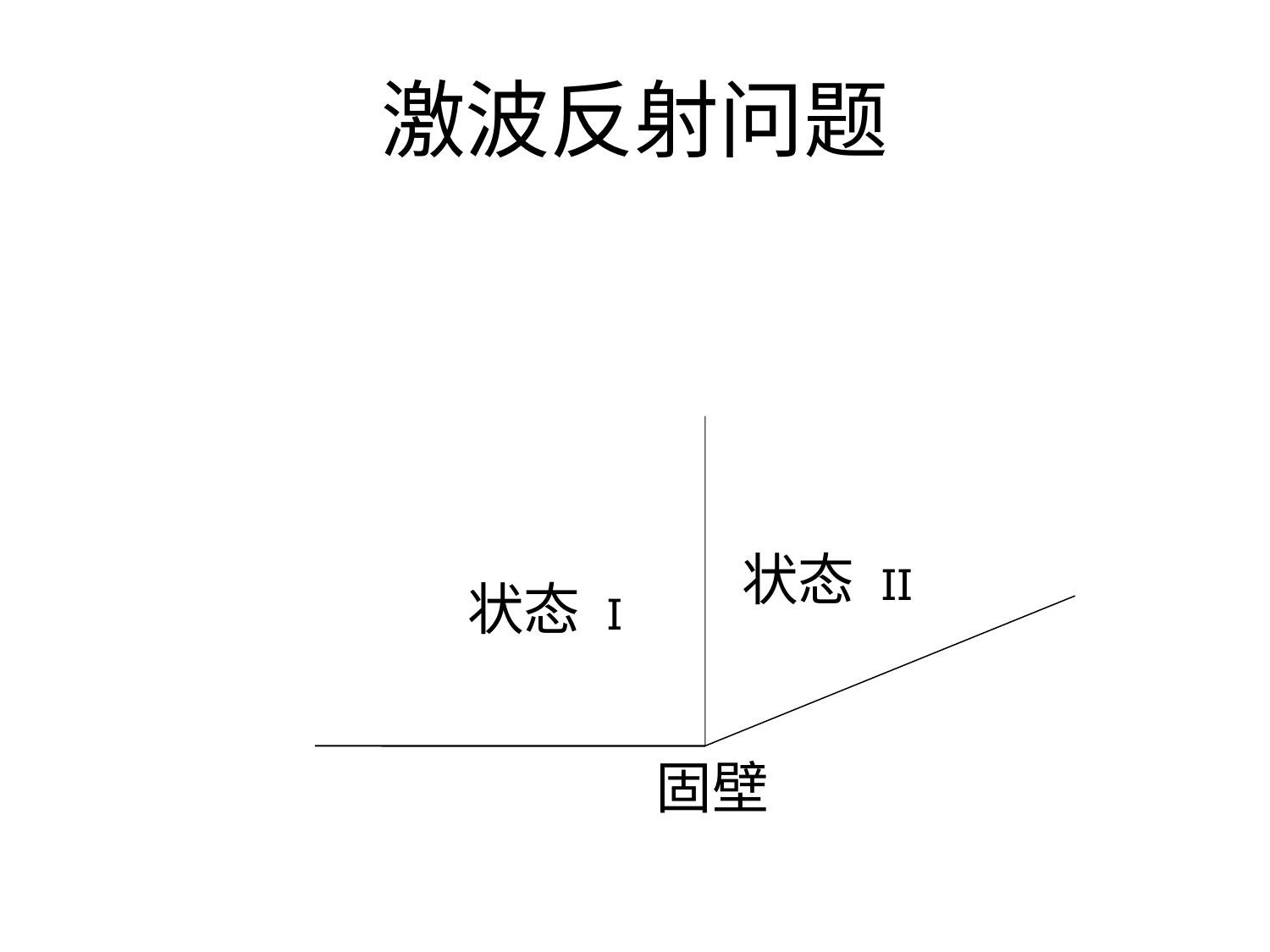

# 激波反射问题

状态 II
状态 I

固壁